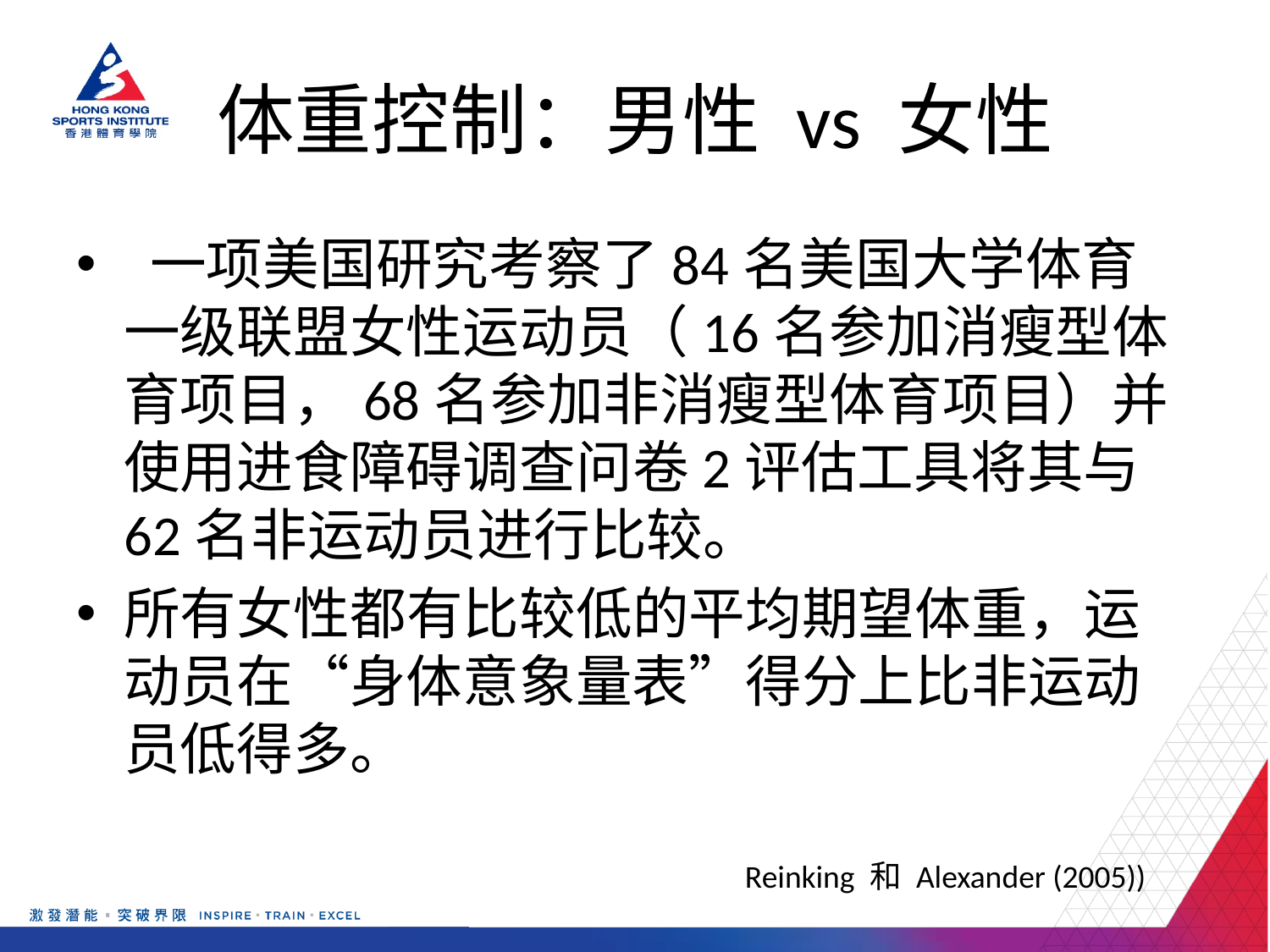

# 体重控制：男性 vs 女性
 一项美国研究考察了84名美国大学体育一级联盟女性运动员（16名参加消瘦型体育项目，68名参加非消瘦型体育项目）并使用进食障碍调查问卷2评估工具将其与62名非运动员进行比较。
所有女性都有比较低的平均期望体重，运动员在“身体意象量表”得分上比非运动员低得多。
Reinking 和 Alexander (2005))